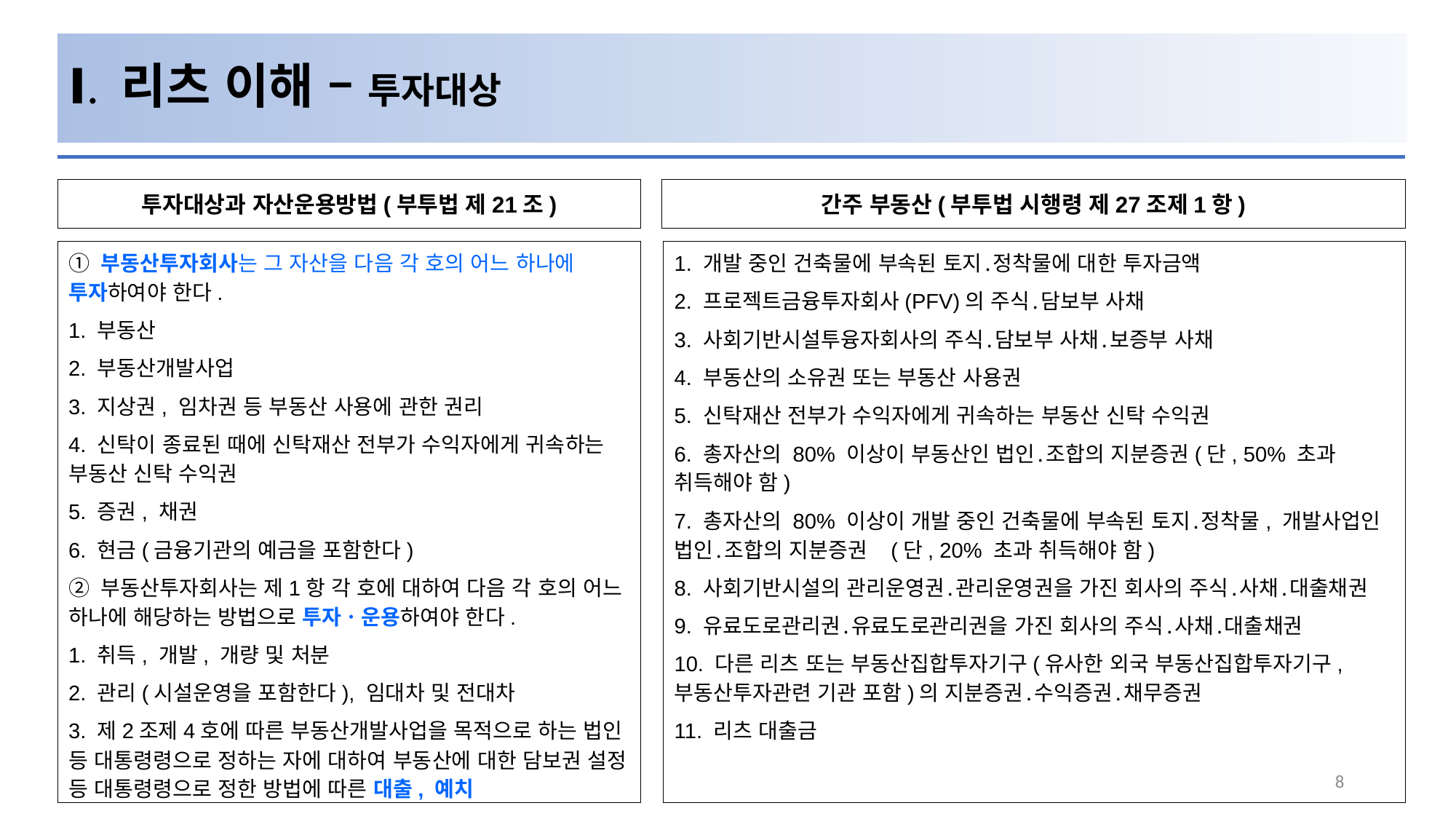

# Ⅰ. 리츠 이해 – 투자대상
간주 부동산(부투법 시행령 제27조제1항)
투자대상과 자산운용방법(부투법 제21조)
1. 개발 중인 건축물에 부속된 토지․정착물에 대한 투자금액
2. 프로젝트금융투자회사(PFV)의 주식․담보부 사채
3. 사회기반시설투융자회사의 주식․담보부 사채․보증부 사채
4. 부동산의 소유권 또는 부동산 사용권
5. 신탁재산 전부가 수익자에게 귀속하는 부동산 신탁 수익권
6. 총자산의 80% 이상이 부동산인 법인․조합의 지분증권(단, 50% 초과 취득해야 함)
7. 총자산의 80% 이상이 개발 중인 건축물에 부속된 토지․정착물, 개발사업인 법인․조합의 지분증권   (단, 20% 초과 취득해야 함)
8. 사회기반시설의 관리운영권․관리운영권을 가진 회사의 주식․사채․대출채권
9. 유료도로관리권․유료도로관리권을 가진 회사의 주식․사채․대출채권
10. 다른 리츠 또는 부동산집합투자기구(유사한 외국 부동산집합투자기구, 부동산투자관련 기관 포함)의 지분증권․수익증권․채무증권
11. 리츠 대출금
① 부동산투자회사는 그 자산을 다음 각 호의 어느 하나에 투자하여야 한다.
1. 부동산
2. 부동산개발사업
3. 지상권, 임차권 등 부동산 사용에 관한 권리
4. 신탁이 종료된 때에 신탁재산 전부가 수익자에게 귀속하는 부동산 신탁 수익권
5. 증권, 채권
6. 현금(금융기관의 예금을 포함한다)
② 부동산투자회사는 제1항 각 호에 대하여 다음 각 호의 어느 하나에 해당하는 방법으로 투자ㆍ운용하여야 한다.
1. 취득, 개발, 개량 및 처분
2. 관리(시설운영을 포함한다), 임대차 및 전대차
3. 제2조제4호에 따른 부동산개발사업을 목적으로 하는 법인 등 대통령령으로 정하는 자에 대하여 부동산에 대한 담보권 설정 등 대통령령으로 정한 방법에 따른 대출, 예치
8